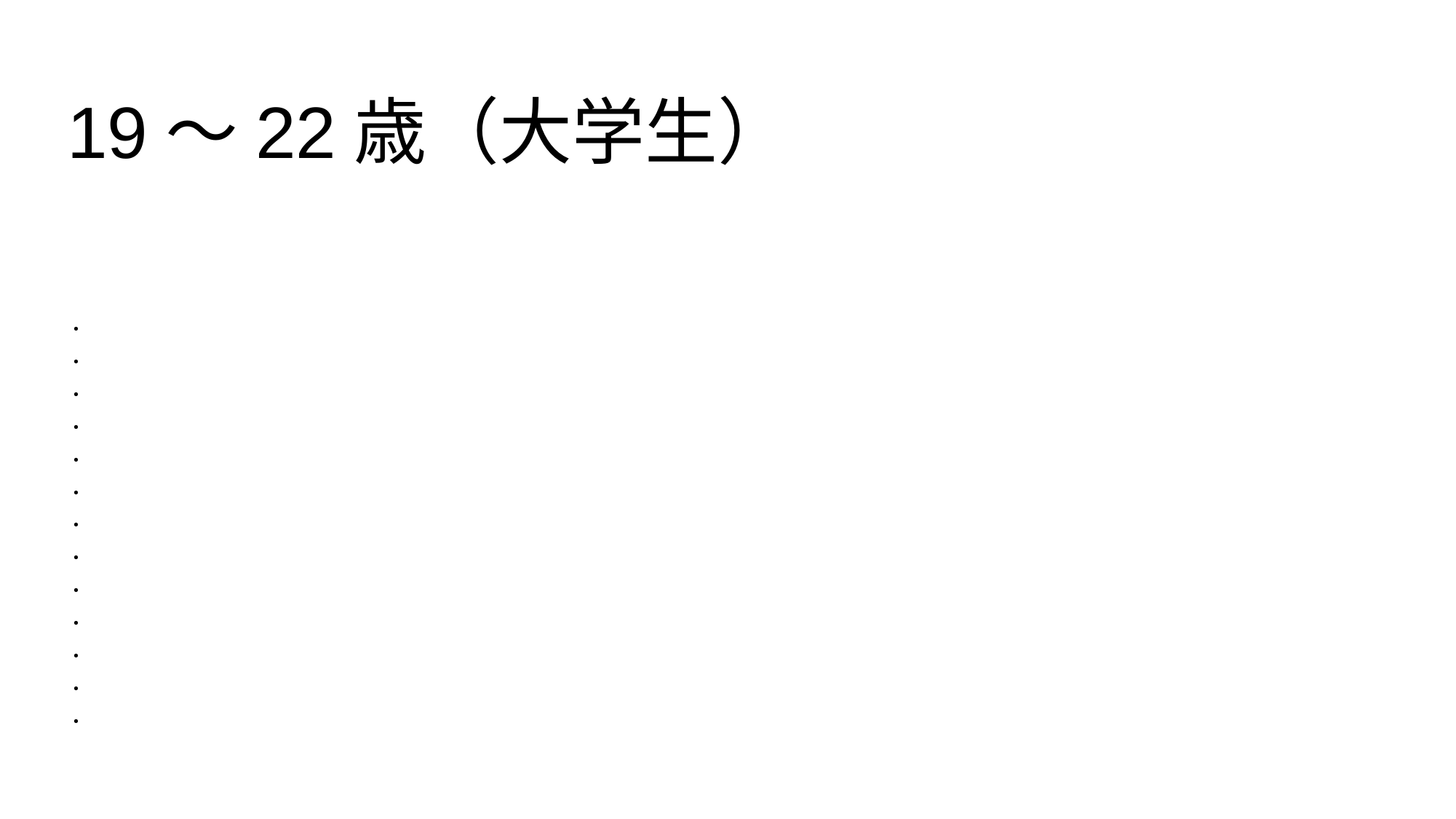

19～22歳（大学生）
・
・
・
・
・
・
・
・
・
・
・
・
・